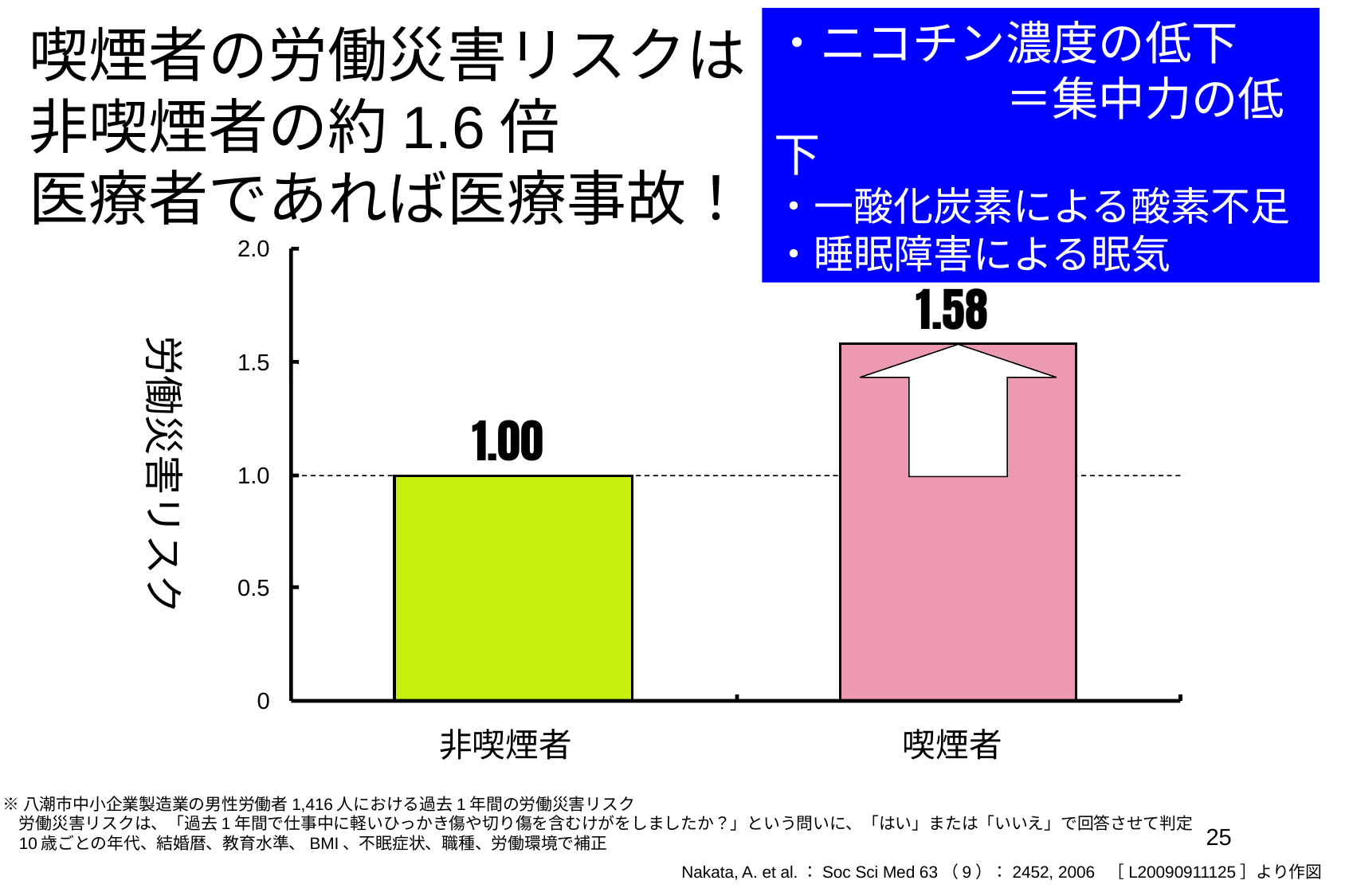

・ニコチン濃度の低下
　　　　　＝集中力の低下
・一酸化炭素による酸素不足
・睡眠障害による眠気
# 喫煙者の労働災害リスクは 非喫煙者の約1.6倍 医療者であれば医療事故！
2.0

1.58
労働災害リスク

1.5
1.00
1.0

0.5
0

非喫煙者
喫煙者
※八潮市中小企業製造業の男性労働者1,416人における過去1年間の労働災害リスク
	労働災害リスクは、「過去1年間で仕事中に軽いひっかき傷や切り傷を含むけがをしましたか？」という問いに、「はい」または「いいえ」で回答させて判定
	10歳ごとの年代、結婚暦、教育水準、BMI、不眠症状、職種、労働環境で補正
25
Nakata, A. et al.：Soc Sci Med 63（9）：2452, 2006  ［L20090911125］より作図